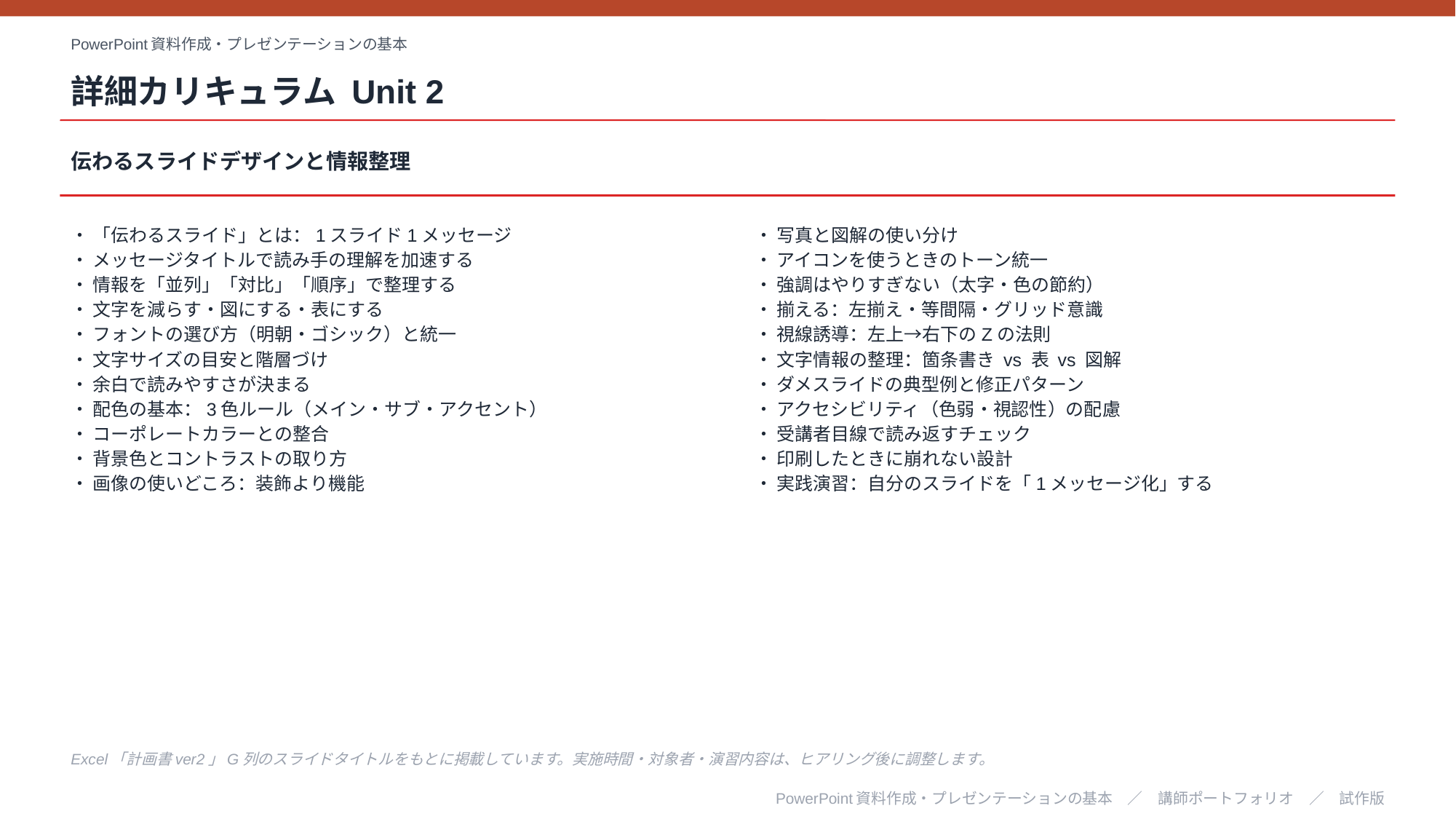

PowerPoint資料作成・プレゼンテーションの基本
詳細カリキュラム Unit 2

伝わるスライドデザインと情報整理

・ 「伝わるスライド」とは：1スライド1メッセージ
・ メッセージタイトルで読み手の理解を加速する
・ 情報を「並列」「対比」「順序」で整理する
・ 文字を減らす・図にする・表にする
・ フォントの選び方（明朝・ゴシック）と統一
・ 文字サイズの目安と階層づけ
・ 余白で読みやすさが決まる
・ 配色の基本：3色ルール（メイン・サブ・アクセント）
・ コーポレートカラーとの整合
・ 背景色とコントラストの取り方
・ 画像の使いどころ：装飾より機能
・ 写真と図解の使い分け
・ アイコンを使うときのトーン統一
・ 強調はやりすぎない（太字・色の節約）
・ 揃える：左揃え・等間隔・グリッド意識
・ 視線誘導：左上→右下のZの法則
・ 文字情報の整理：箇条書き vs 表 vs 図解
・ ダメスライドの典型例と修正パターン
・ アクセシビリティ（色弱・視認性）の配慮
・ 受講者目線で読み返すチェック
・ 印刷したときに崩れない設計
・ 実践演習：自分のスライドを「1メッセージ化」する
Excel「計画書ver2」G列のスライドタイトルをもとに掲載しています。実施時間・対象者・演習内容は、ヒアリング後に調整します。
PowerPoint資料作成・プレゼンテーションの基本　／　講師ポートフォリオ　／　試作版